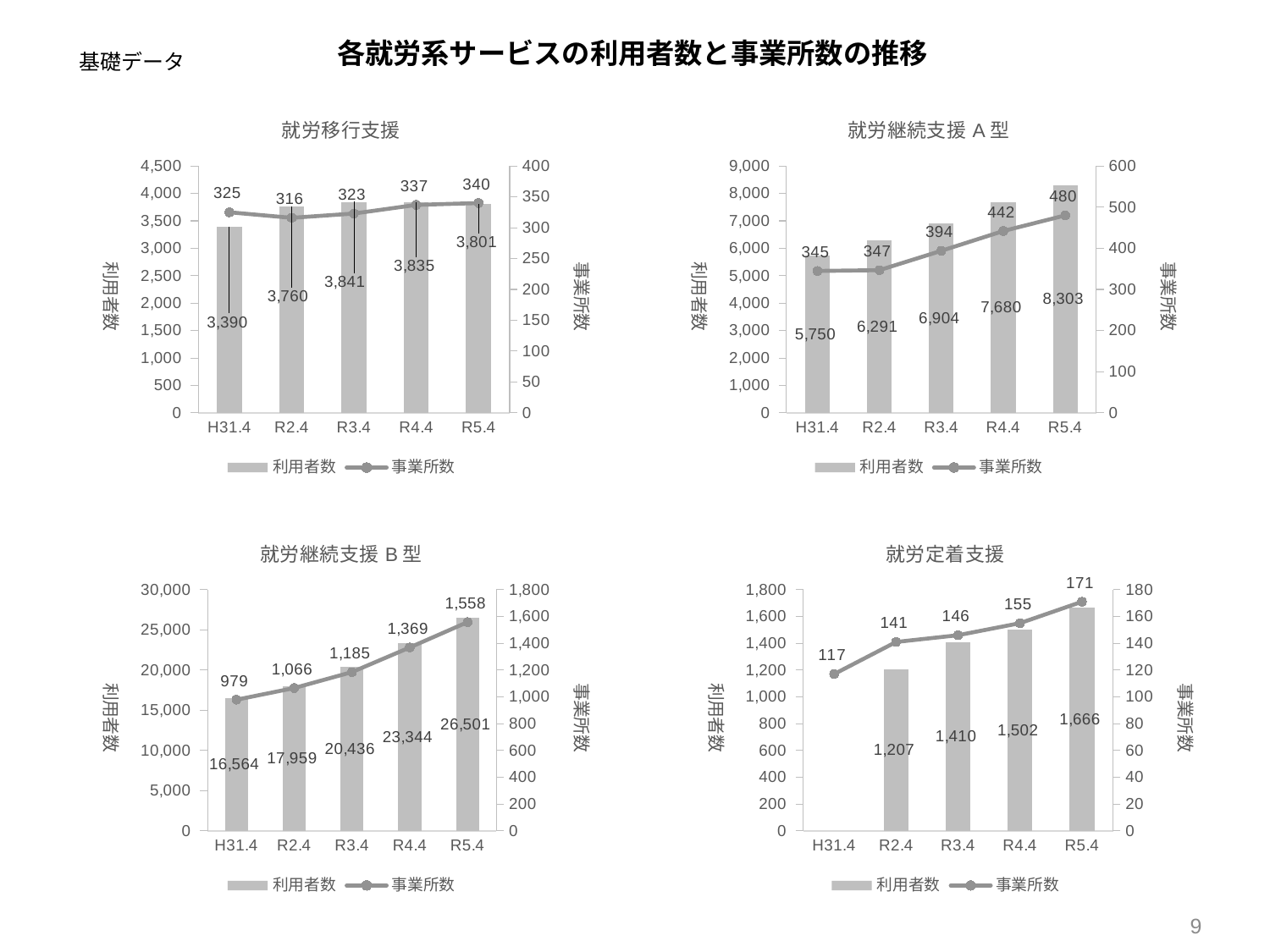

各就労系サービスの利用者数と事業所数の推移
基礎データ

### Chart: 就労移行支援

| Category | 利用者数 | 事業所数 |
|---|---|---|
| H31.4 | 3390.0 | 325.0 |
| R2.4 | 3760.0 | 316.0 |
| R3.4 | 3841.0 | 323.0 |
| R4.4 | 3835.0 | 337.0 |
| R5.4 | 3801.0 | 340.0 |

### Chart: 就労継続支援A型

| Category | 利用者数 | 事業所数 |
|---|---|---|
| H31.4 | 5750.0 | 345.0 |
| R2.4 | 6291.0 | 347.0 |
| R3.4 | 6904.0 | 394.0 |
| R4.4 | 7680.0 | 442.0 |
| R5.4 | 8303.0 | 480.0 |

### Chart: 就労継続支援B型

| Category | 利用者数 | 事業所数 |
|---|---|---|
| H31.4 | 16564.0 | 979.0 |
| R2.4 | 17959.0 | 1066.0 |
| R3.4 | 20436.0 | 1185.0 |
| R4.4 | 23344.0 | 1369.0 |
| R5.4 | 26501.0 | 1558.0 |

### Chart: 就労定着支援

| Category | 利用者数 | 事業所数 |
|---|---|---|
| H31.4 | None | 117.0 |
| R2.4 | 1207.0 | 141.0 |
| R3.4 | 1410.0 | 146.0 |
| R4.4 | 1502.0 | 155.0 |
| R5.4 | 1666.0 | 171.0 |
9